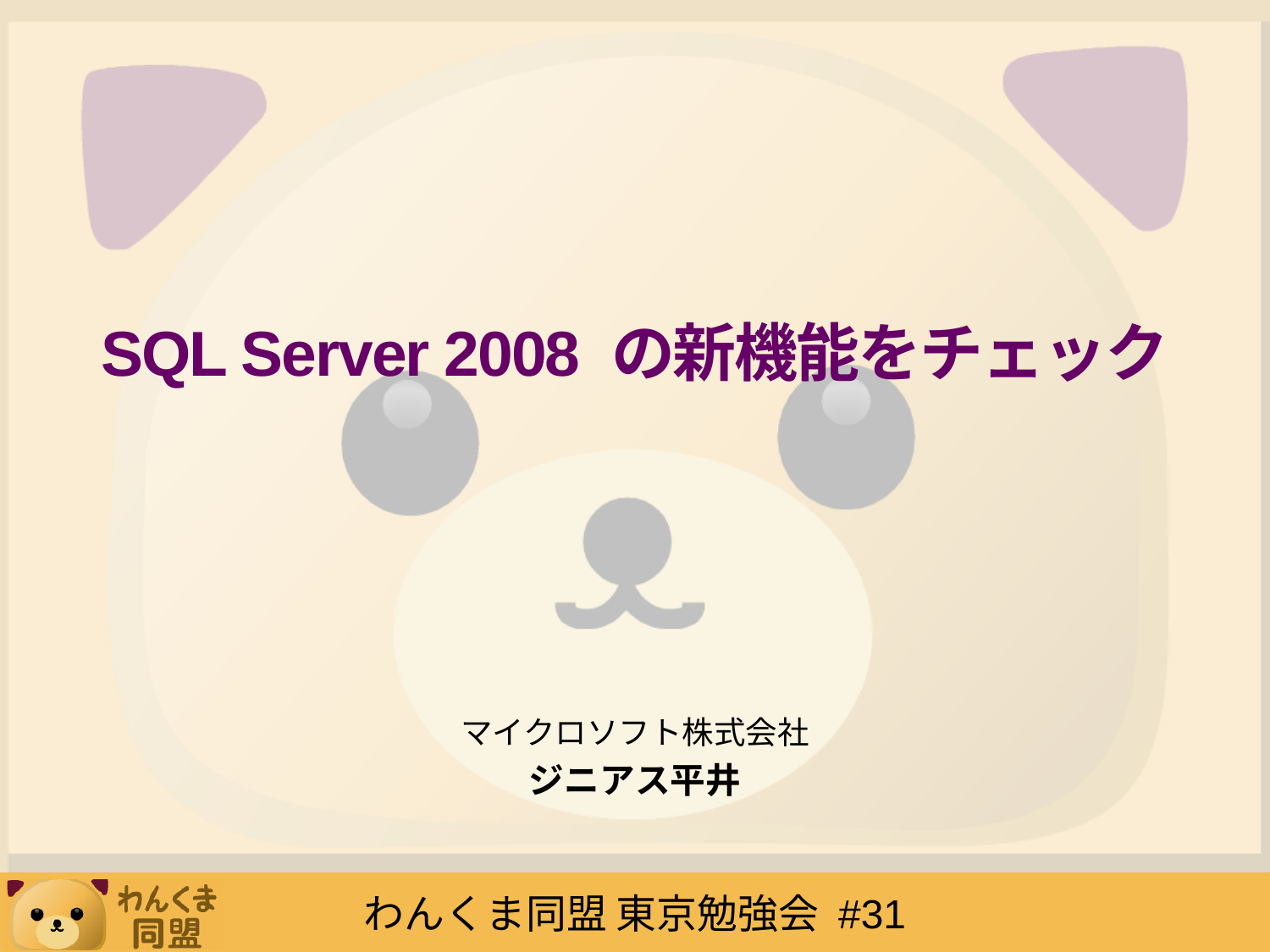

# SQL Server 2008 の新機能をチェック

マイクロソフト株式会社
ジニアス平井